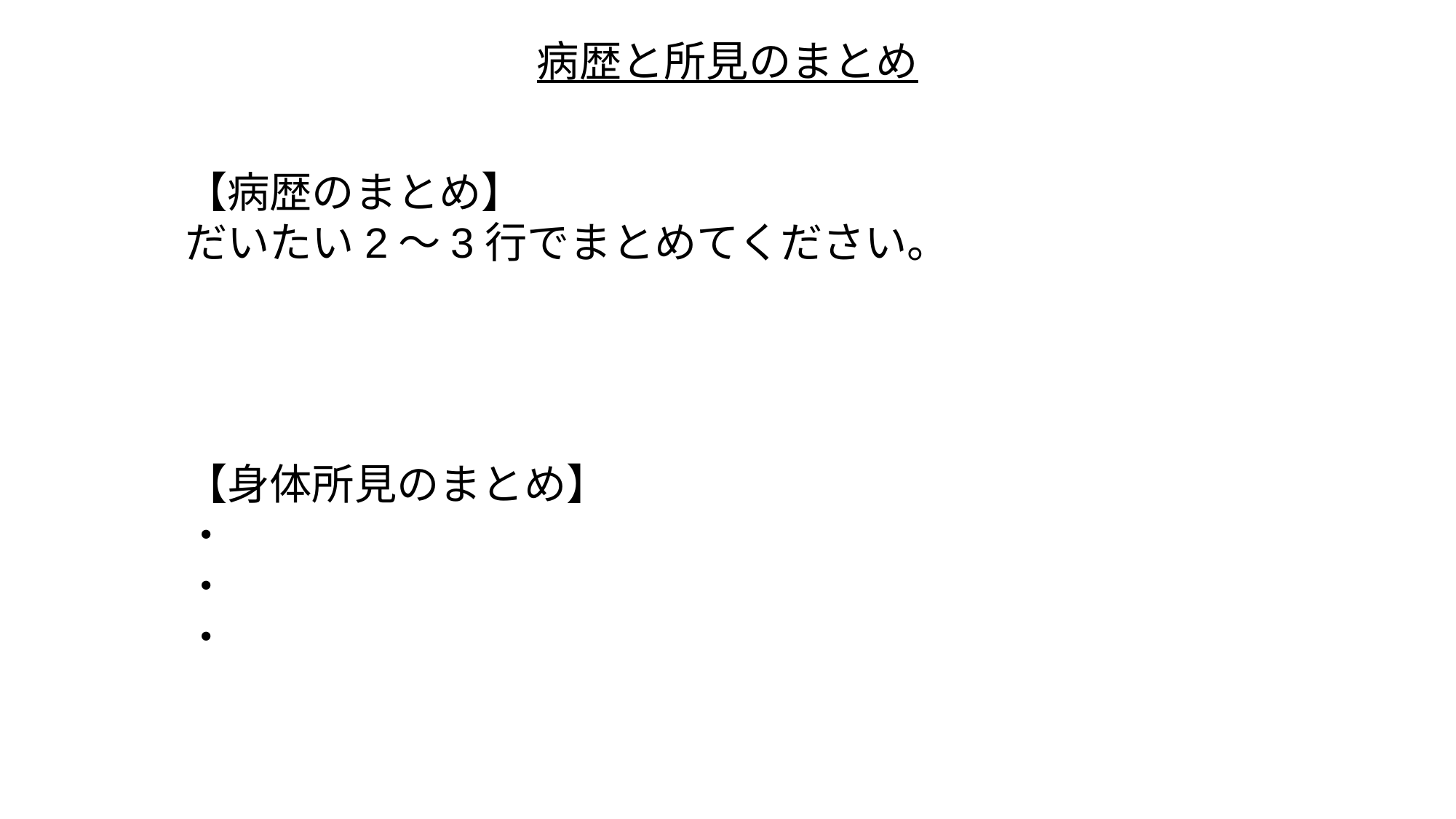

病歴と所見のまとめ
【病歴のまとめ】
だいたい2～3行でまとめてください。
【身体所見のまとめ】
・
・
・